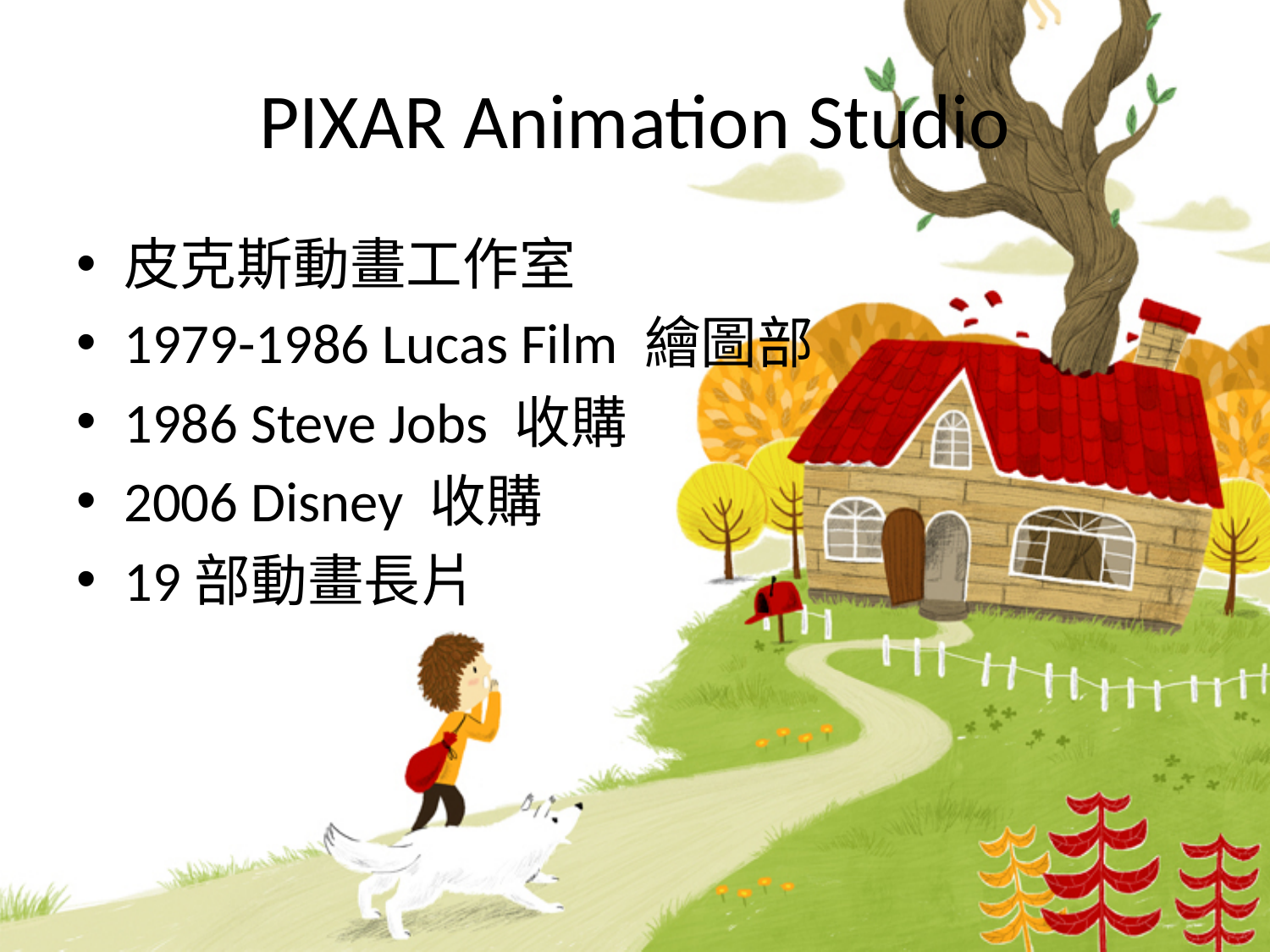

# PIXAR Animation Studio
皮克斯動畫工作室
1979-1986 Lucas Film 繪圖部
1986 Steve Jobs 收購
2006 Disney 收購
19部動畫長片